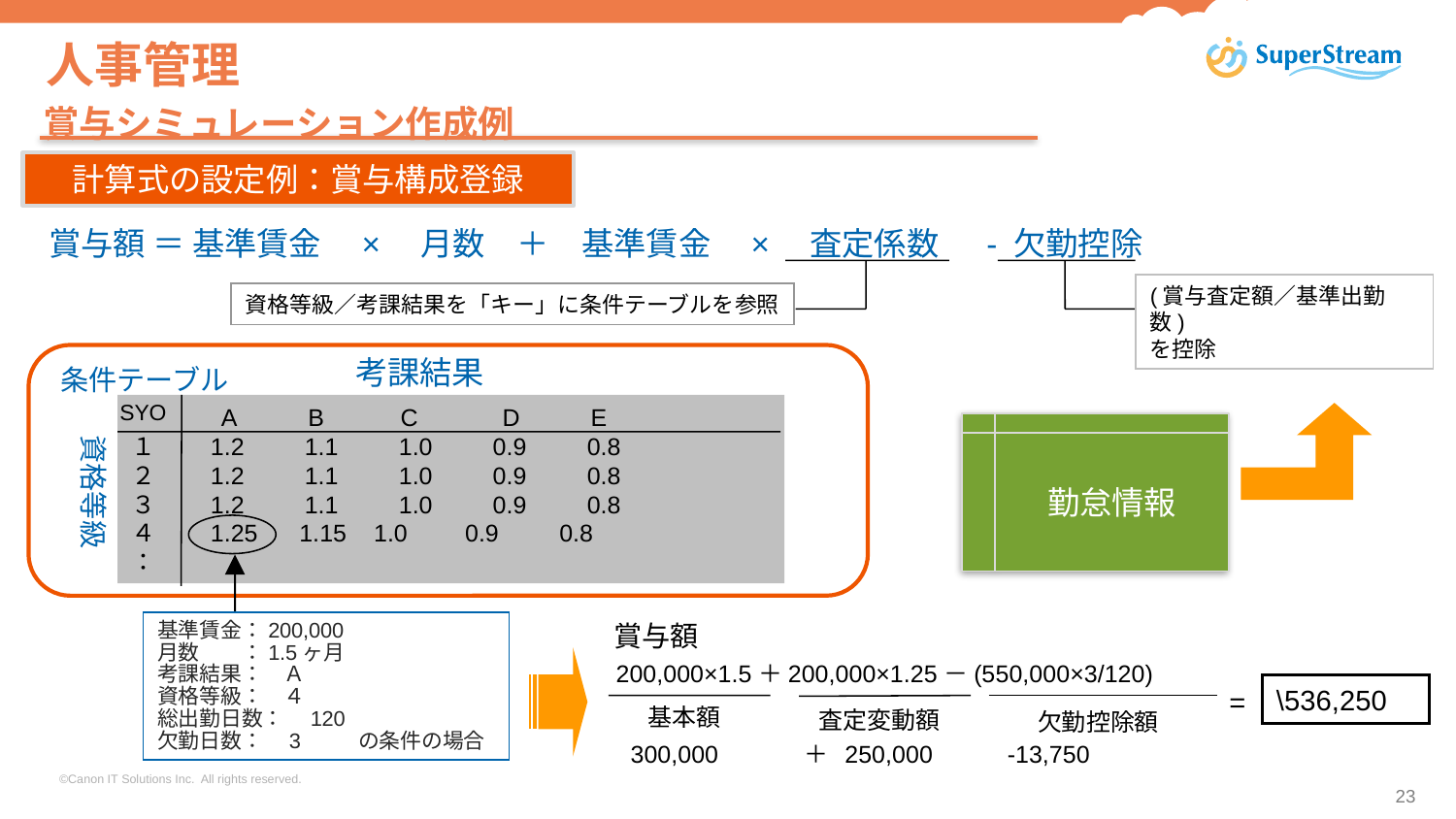

# 人事管理
賞与シミュレーション作成例
計算式の設定例：賞与構成登録
賞与額 ＝ 基準賃金　×　月数　＋　基準賃金　×　査定係数 　- 欠勤控除

(賞与査定額／基準出勤数)
を控除
資格等級／考課結果を「キー」に条件テーブルを参照

考課結果
　　  　A　　  B　　   C　　　D　　  E
１　　1.2　　1.1　　1.0　　0.9　　0.8
２　　1.2　　1.1　　1.0　　0.9　　0.8
３　　1.2　　1.1　　1.0　　0.9　　0.8
４　　1.25　 1.15    1.0　　 0.9　　0.8
：

資格等級

条件テーブル
SYO

勤怠情報

賞与額
基準賃金：200,000
月数　　：1.5ヶ月
考課結果：　Ａ
資格等級：　４
総出勤日数：　120
欠勤日数：　3         の条件の場合

200,000×1.5＋200,000×1.25－(550,000×3/120)
\536,250
=

基本額
査定変動額
欠勤控除額
300,000 　　　＋  250,000           -13,750
©Canon IT Solutions Inc.  All rights reserved.
23